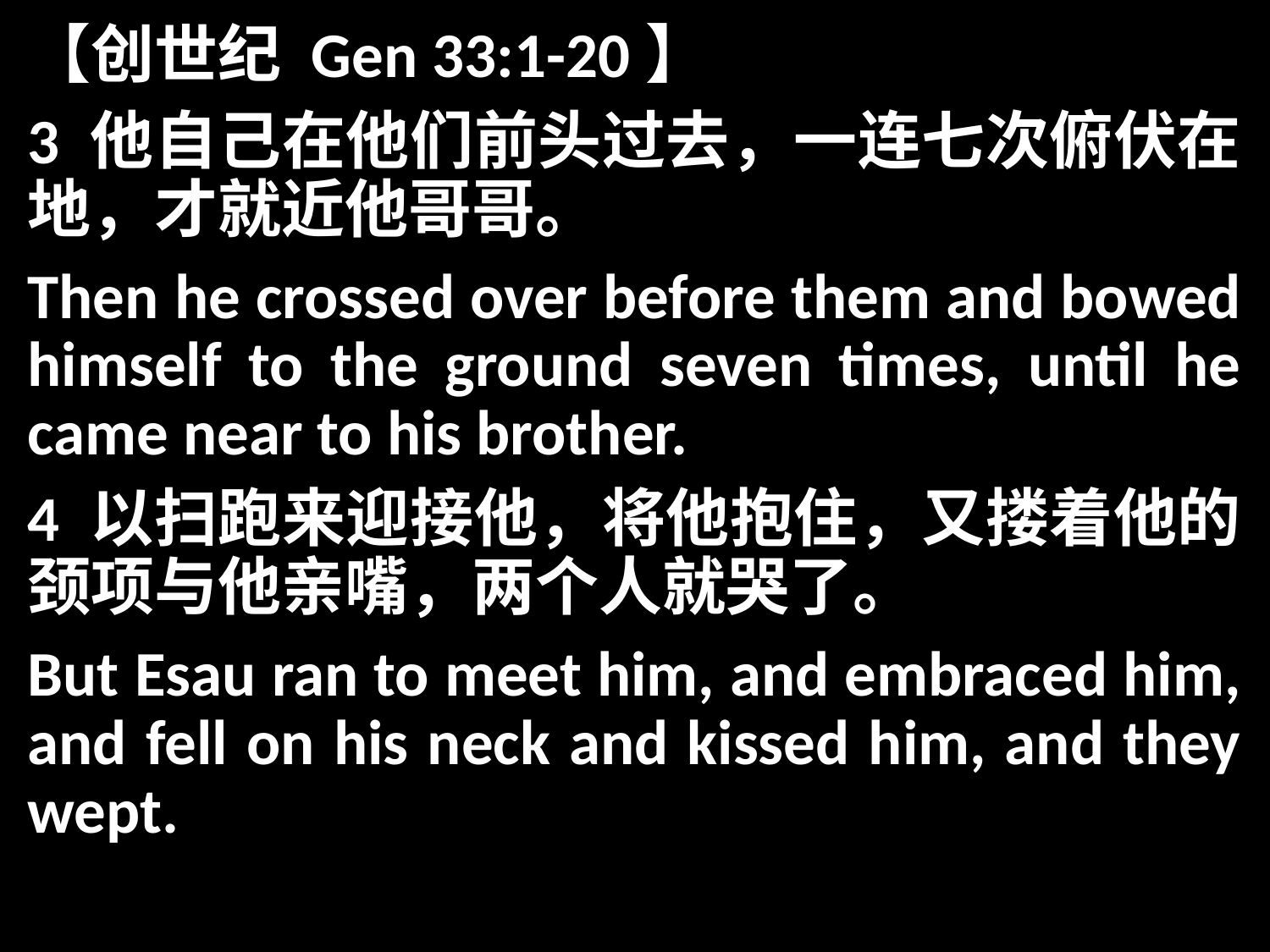

【创世纪 Gen 33:1-20】
3 他自己在他们前头过去，一连七次俯伏在地，才就近他哥哥。
Then he crossed over before them and bowed himself to the ground seven times, until he came near to his brother.
4 以扫跑来迎接他，将他抱住，又搂着他的颈项与他亲嘴，两个人就哭了。
But Esau ran to meet him, and embraced him, and fell on his neck and kissed him, and they wept.